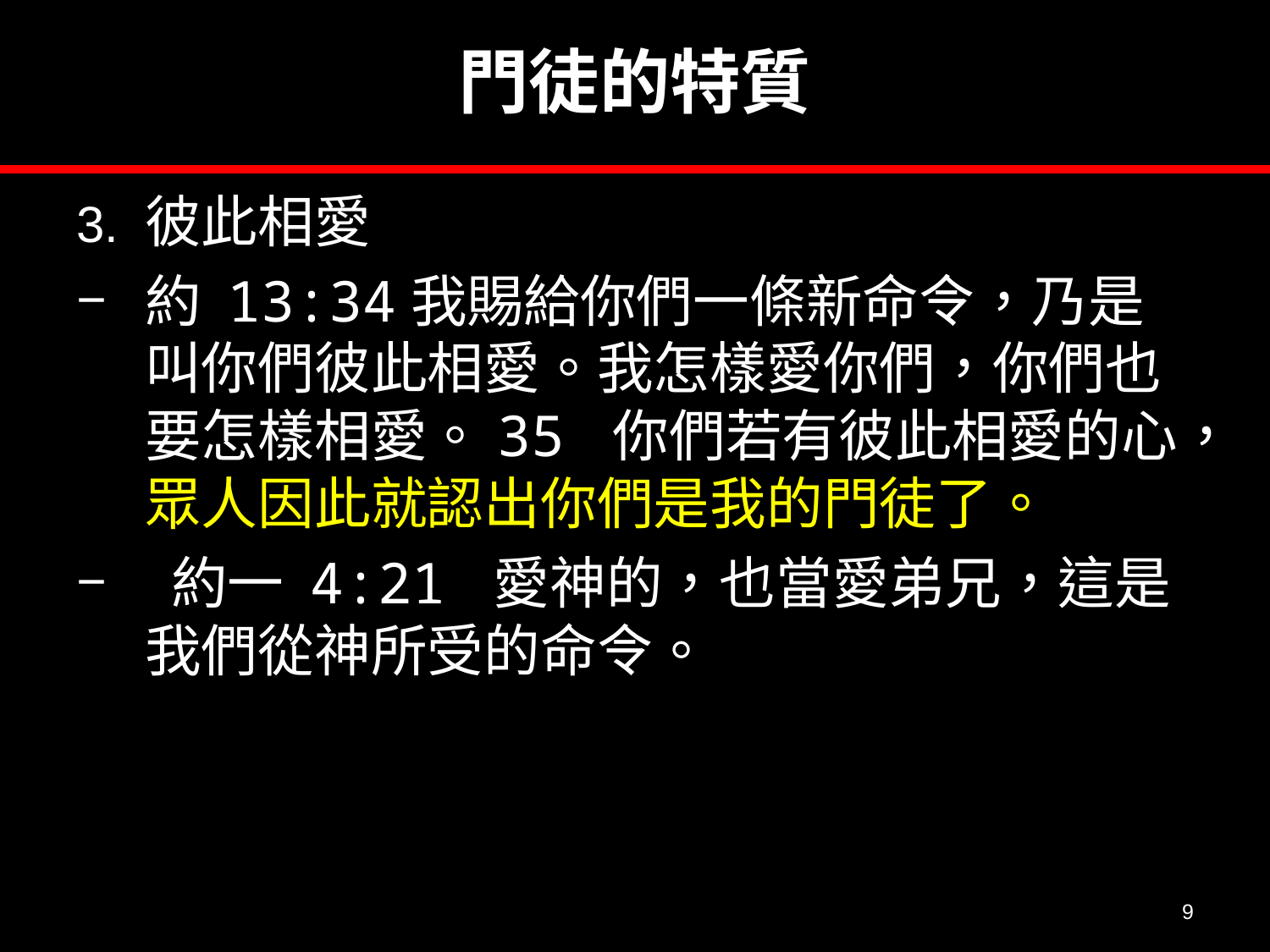

# 門徒的特質
彼此相愛
約 13:34我賜給你們一條新命令，乃是叫你們彼此相愛。我怎樣愛你們，你們也要怎樣相愛。35 你們若有彼此相愛的心，眾人因此就認出你們是我的門徒了。
 約一 4:21 愛神的，也當愛弟兄，這是我們從神所受的命令。
9